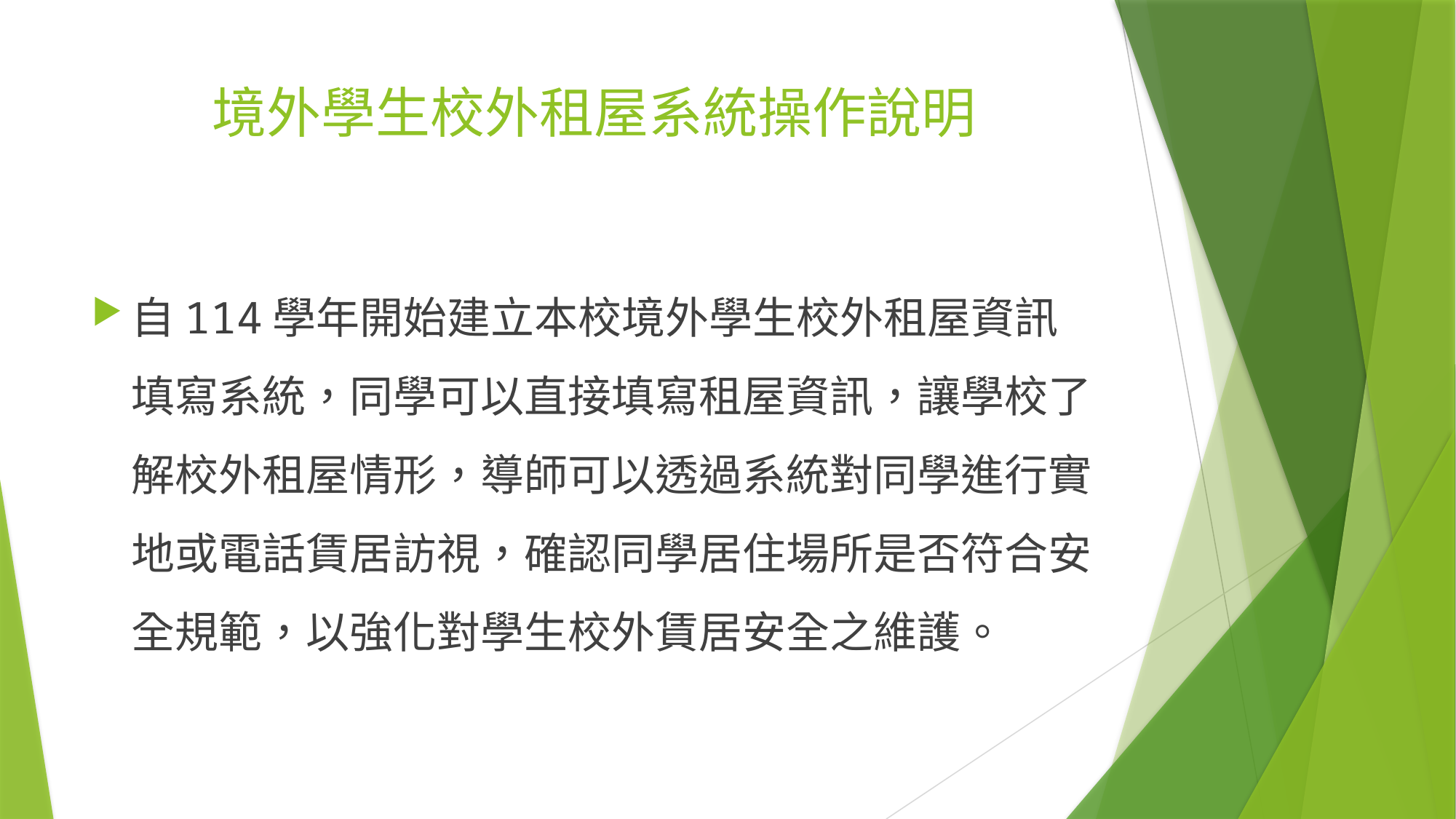

# 境外學生校外租屋系統操作說明
自114學年開始建立本校境外學生校外租屋資訊填寫系統，同學可以直接填寫租屋資訊，讓學校了解校外租屋情形，導師可以透過系統對同學進行實地或電話賃居訪視，確認同學居住場所是否符合安全規範，以強化對學生校外賃居安全之維護。